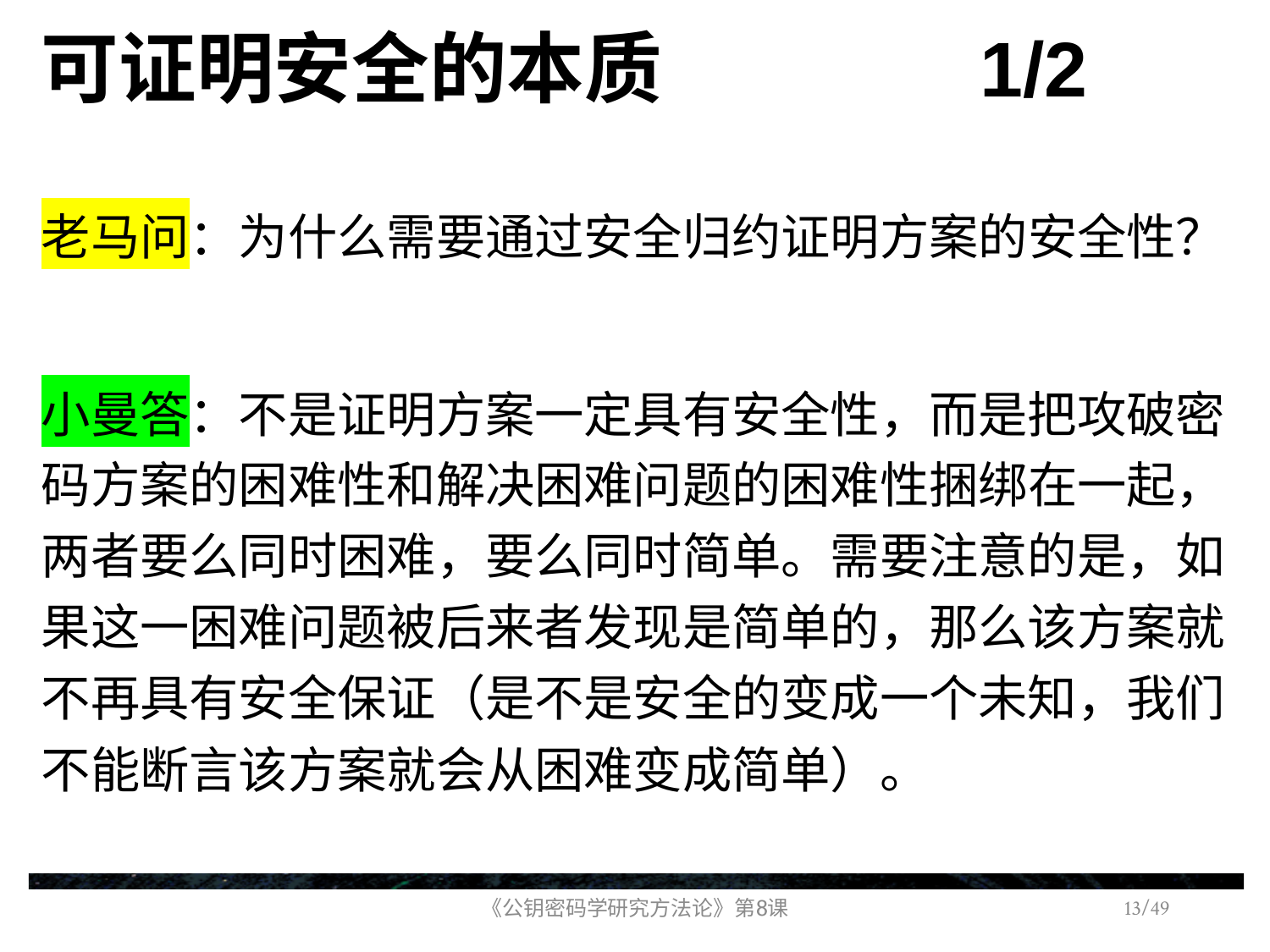

# 可证明安全的本质                 1/2
老马问：为什么需要通过安全归约证明方案的安全性？

小曼答：不是证明方案一定具有安全性，而是把攻破密码方案的困难性和解决困难问题的困难性捆绑在一起，两者要么同时困难，要么同时简单。需要注意的是，如果这一困难问题被后来者发现是简单的，那么该方案就不再具有安全保证（是不是安全的变成一个未知，我们不能断言该方案就会从困难变成简单）。
《公钥密码学研究方法论》第8课
13/49